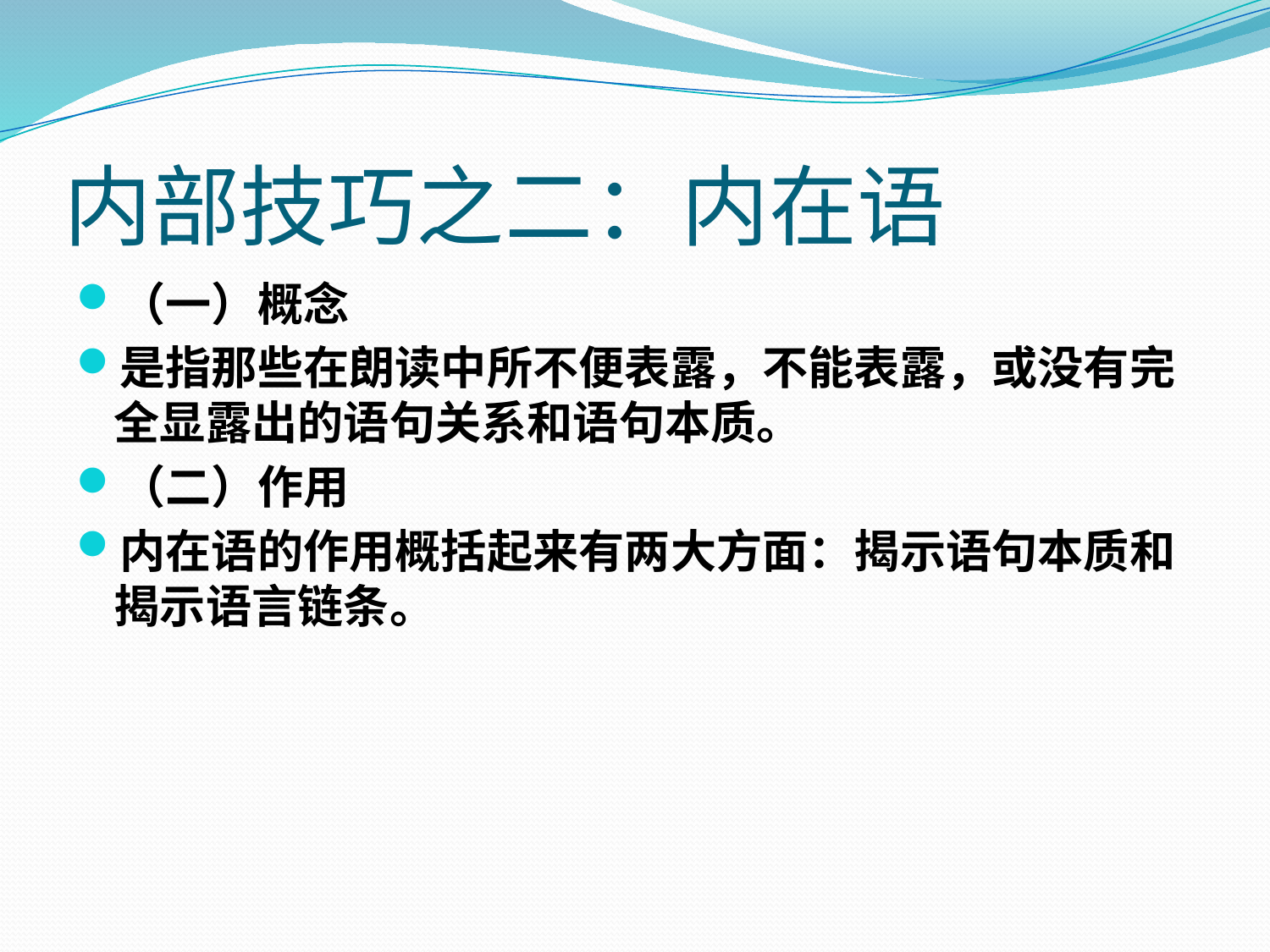

# 内部技巧之二：内在语
（一）概念
是指那些在朗读中所不便表露，不能表露，或没有完全显露出的语句关系和语句本质。
（二）作用
内在语的作用概括起来有两大方面：揭示语句本质和揭示语言链条。